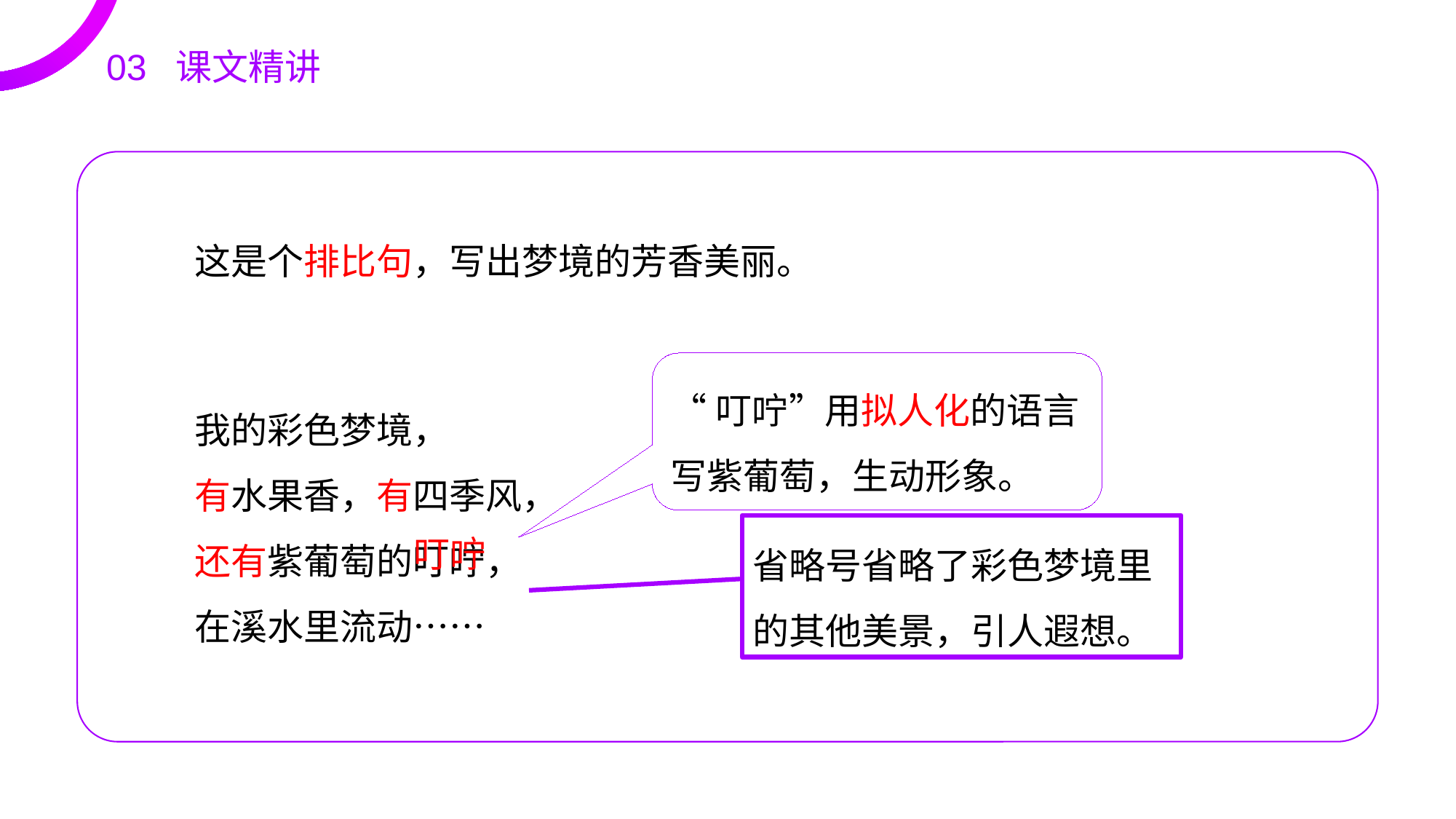

03  课文精讲
这是个排比句，写出梦境的芳香美丽。
“叮咛”用拟人化的语言写紫葡萄，生动形象。
我的彩色梦境，
有水果香，有四季风， 还有紫葡萄的叮咛，
在溪水里流动……
省略号省略了彩色梦境里的其他美景，引人遐想。
叮咛